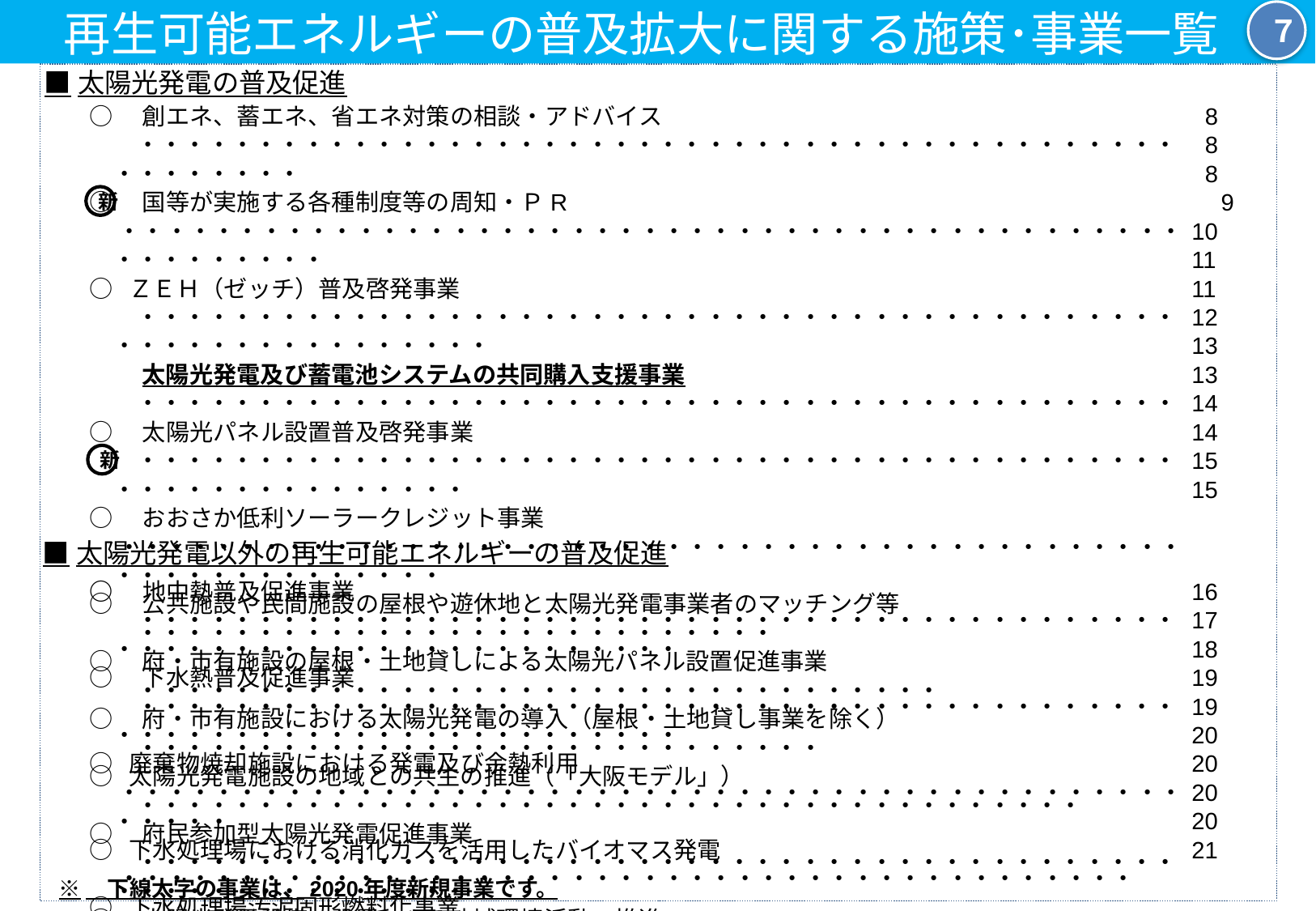

再生可能エネルギーの普及拡大に関する施策･事業一覧
７
■太陽光発電の普及促進

  8
  8
  8
　9
10
11
11
12
13
13
14
14
15
15
○　創エネ、蓄エネ、省エネ対策の相談・アドバイス　・・・・・・・・・・・・・・・・・・・・・・・・・・・・・・・・・・・・・・・・・・・・・・・・・・・・
○　国等が実施する各種制度等の周知・ＰR　 ・・・・・・・・・・・・・・・・・・・・・・・・・・・・・・・・・・・・・・・・・・・・・・・・・・・・・・
○  ＺＥＨ（ゼッチ）普及啓発事業　　・・・・・・・・・・・・・・・・・・・・・・・・・・・・・・・・・・・・・・・・・・・・・・・・・・・・・・・・・・・・
　　 太陽光発電及び蓄電池システムの共同購入支援事業　・・・・・・・・・・・・・・・・・・・・・・・・・・・・・・・・・・・・・・・・・・・・
○　太陽光パネル設置普及啓発事業　　・・・・・・・・・・・・・・・・・・・・・・・・・・・・・・・・・・・・・・・・・・・・・・・・・・・・・・・・・・・
○　おおさか低利ソーラークレジット事業　 ・・・・・・・・・・・・・・・・・・・・・・・・・・・・・・・・・・・・・・・・・・・・・・・・・・・・・・・・・・・
○　公共施設や民間施設の屋根や遊休地と太陽光発電事業者のマッチング等　　・・・・・・・・・・・・・・・・・・・・・・・・・・・
○　府・市有施設の屋根・土地貸しによる太陽光パネル設置促進事業　　・・・・・・・・・・・・・・・・・・・・・・・・・・・・・・・・・・
○　府・市有施設における太陽光発電の導入（屋根・土地貸し事業を除く）　　・・・・・・・・・・・・・・・・・・・・・・・・・・・・・
○  太陽光発電施設の地域との共生の推進（「大阪モデル」）　　・・・・・・・・・・・・・・・・・・・・・・・・・・・・・・・・・・・・・・・・
○　府民参加型太陽光発電促進事業　　・・・・・・・・・・・・・・・・・・・・・・・・・・・・・・・・・・・・・・・・・・・・・・・・・・・・・・・・・・・
○　太陽光発電設備の設置による地域環境活動の推進   ・・・・・・・・・・・・・・・・・・・・・・・・・・・・・・・・・・・・・・・・・・・・・
　　 ポストFITを踏まえた新たな再生可能エネルギー普及促進方策の検討　・・・・・・・・・・・・・・・・・・・・・・・・・・・・・・・
○　市設建築物のZEB化に向けた検討　・・・・・・・・・・・・・・・・・・・・・・・・・・・・・・・・・・・・・・・・・・・・・・・・・・・・・・・・・・・・

新
新
■太陽光発電以外の再生可能エネルギーの普及促進
16
17
18
19
19
20
20
20
20
21
○　地中熱普及促進事業　　・・・・・・・・・・・・・・・・・・・・・・・・・・・・・・・・・・・・・・・・・・・・・・・・・・・・・・・・・・・・・・・・・・・・
○　下水熱普及促進事業　　・・・・・・・・・・・・・・・・・・・・・・・・・・・・・・・・・・・・・・・・・・・・・・・・・・・・・・・・・・・・・・・・・・・・
○  廃棄物焼却施設における発電及び余熱利用    ・・・・・・・・・・・・・・・・・・・・・・・・・・・・・・・・・・・・・・・・・・・・・・・・・・
○  下水処理場における消化ガスを活用したバイオマス発電   ・・・・・・・・・・・・・・・・・・・・・・・・・・・・・・・・・・・・・・・・・・・
○  下水処理場汚泥固形燃料化事業　　・・・・・・・・・・・・・・・・・・・・・・・・・・・・・・・・・・・・・・・・・・・・・・・・・・・・・・・・・・
○  上水道施設における小水力発電　　・・・・・・・・・・・・・・・・・・・・・・・・・・・・・・・・・・・・・・・・・・・・・・・・・・・・・・・・・・・・
○  ダムにおける小水力発電の導入  ・・・・・・・・・・・・・・・・・・・・・・・・・・・・・・・・・・・・・・・・・・・・・・・・・・・・・・・・・・・・・・・
○  太陽熱エネルギーの利用促進　　・・・・・・・・・・・・・・・・・・・・・・・・・・・・・・・・・・・・・・・・・・・・・・・・・・・・・・・・・・・・・・・
○  人工光合成を用いた新エネルギー創出の推進　　・・・・・・・・・・・・・・・・・・・・・・・・・・・・・・・・・・・・・・・・・・・・・・・・・・
○  民間資金を活用したエネルギー施策の推進　　・・・・・・・・・・・・・・・・・・・・・・・・・・・・・・・・・・・・・・・・・・・・・・・・・・・・
※　下線太字の事業は、2020年度新規事業です。